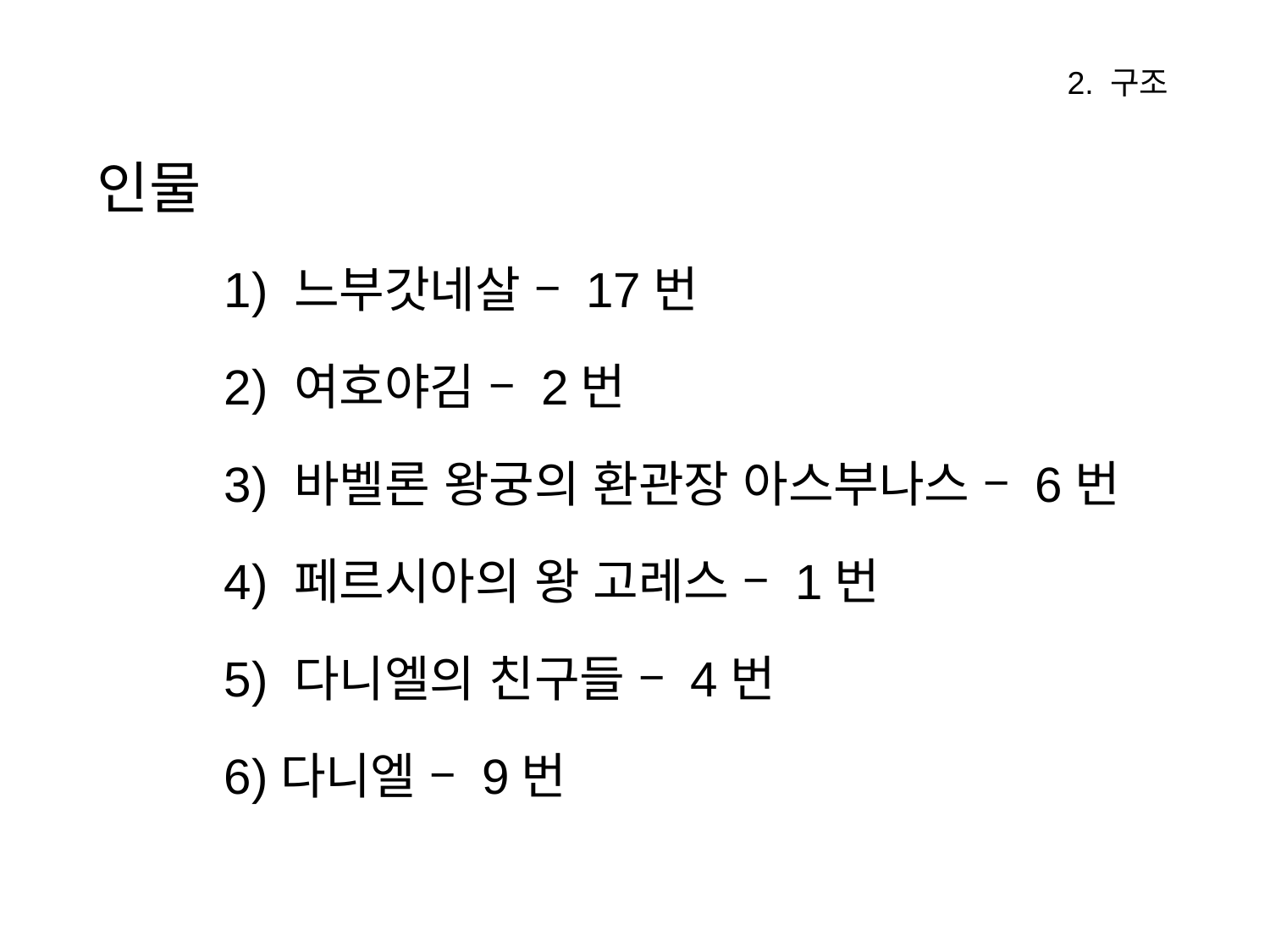

2. 구조
인물

	1) 느부갓네살 – 17번

	2) 여호야김 – 2번

	3) 바벨론 왕궁의 환관장 아스부나스 – 6번

	4) 페르시아의 왕 고레스 – 1번

	5) 다니엘의 친구들 – 4번

	6)다니엘 – 9번